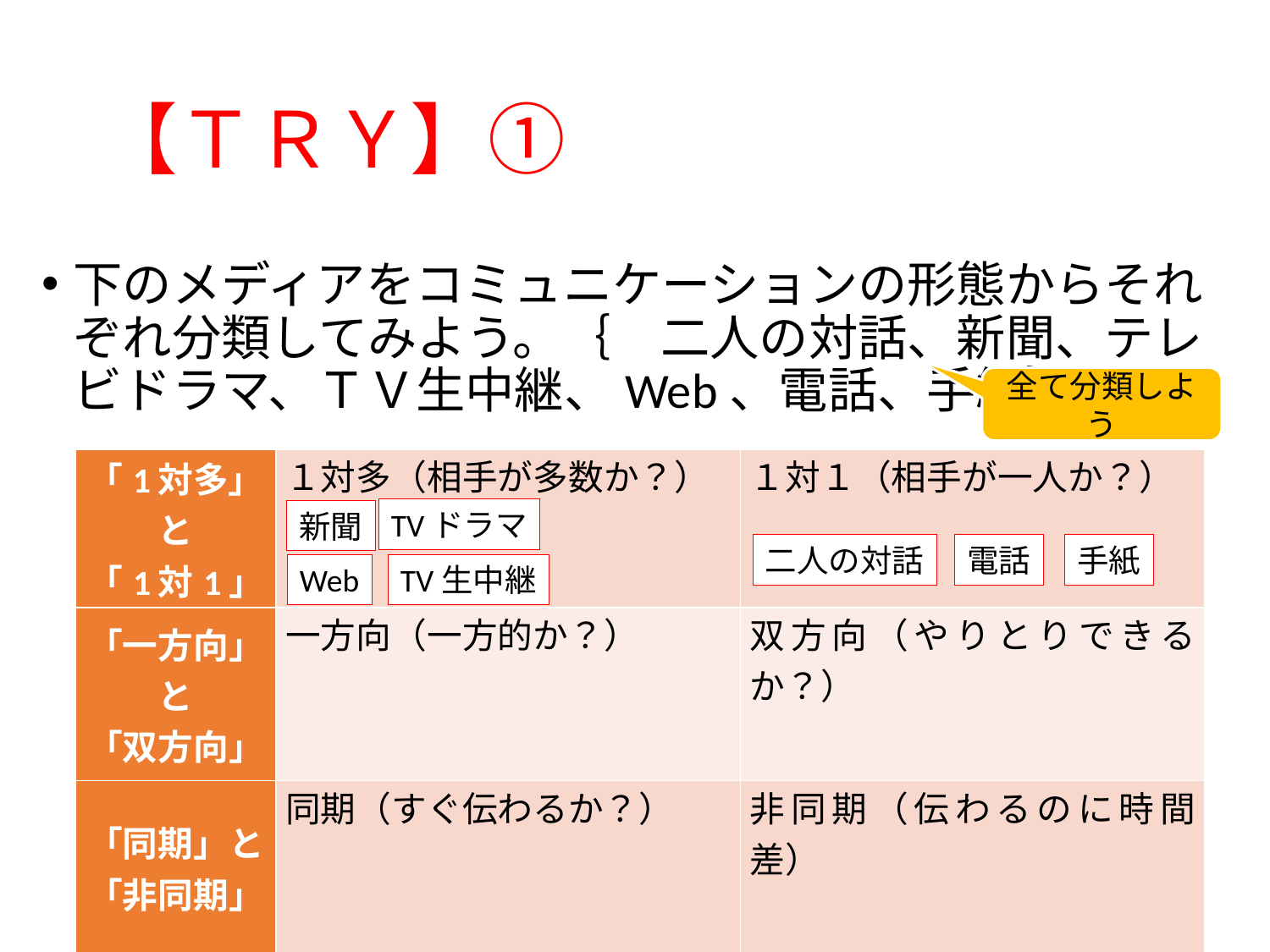

# 【ＴＲＹ】①
下のメディアをコミュニケーションの形態からそれぞれ分類してみよう。｛　二人の対話、新聞、テレビドラマ、ＴＶ生中継、Web、電話、手紙｝
全て分類しよう
| 「1対多」と 「1対1」 | １対多（相手が多数か？） | １対１（相手が一人か？） |
| --- | --- | --- |
| 「一方向」と 「双方向」 | 一方向（一方的か？） | 双方向（やりとりできるか？） |
| 「同期」と 「非同期」 | 同期（すぐ伝わるか？） | 非同期（伝わるのに時間差） |
TVドラマ
新聞
二人の対話
電話
手紙
Web
TV生中継